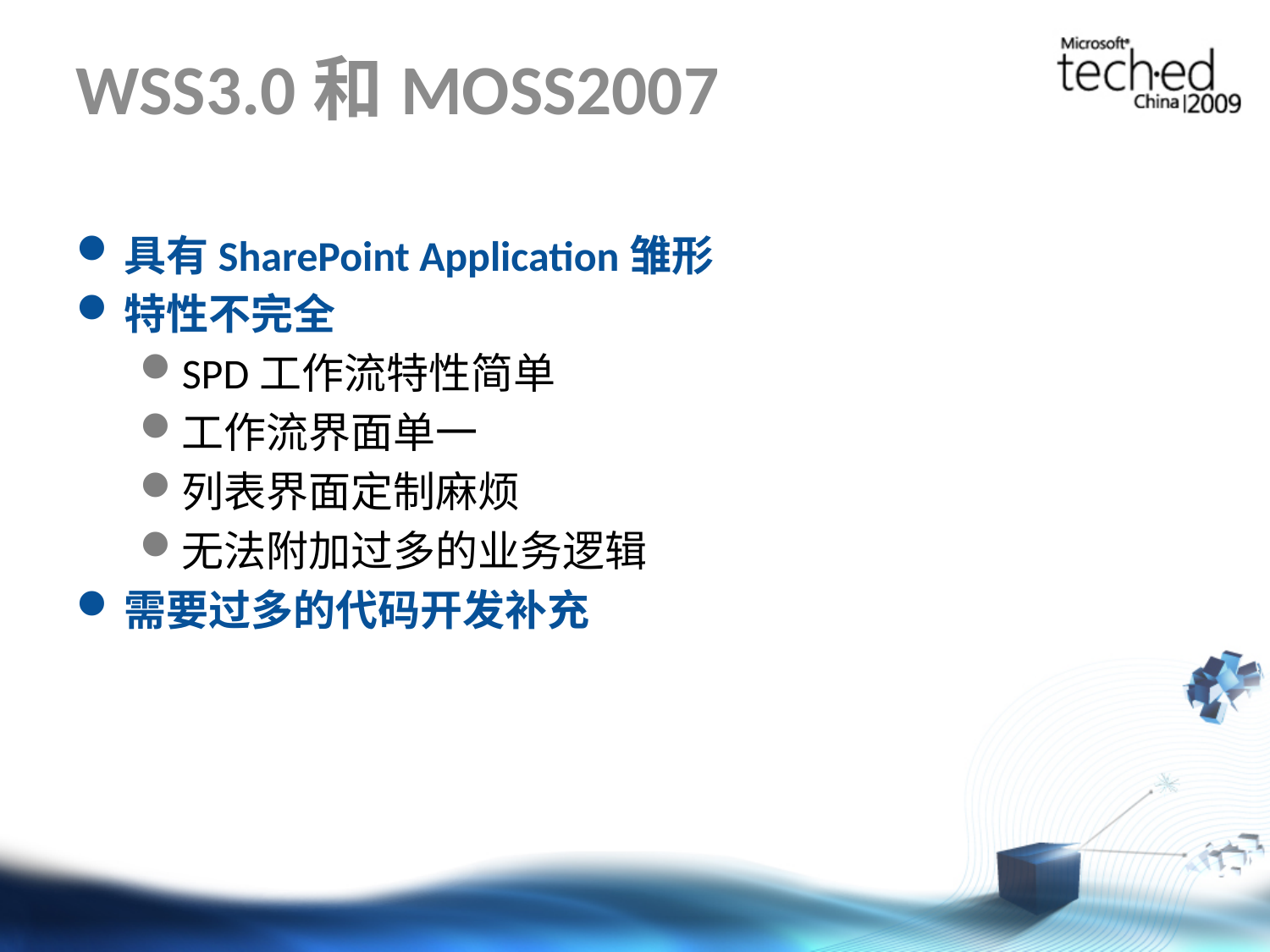

# WSS3.0和MOSS2007
具有SharePoint Application雏形
特性不完全
SPD工作流特性简单
工作流界面单一
列表界面定制麻烦
无法附加过多的业务逻辑
需要过多的代码开发补充